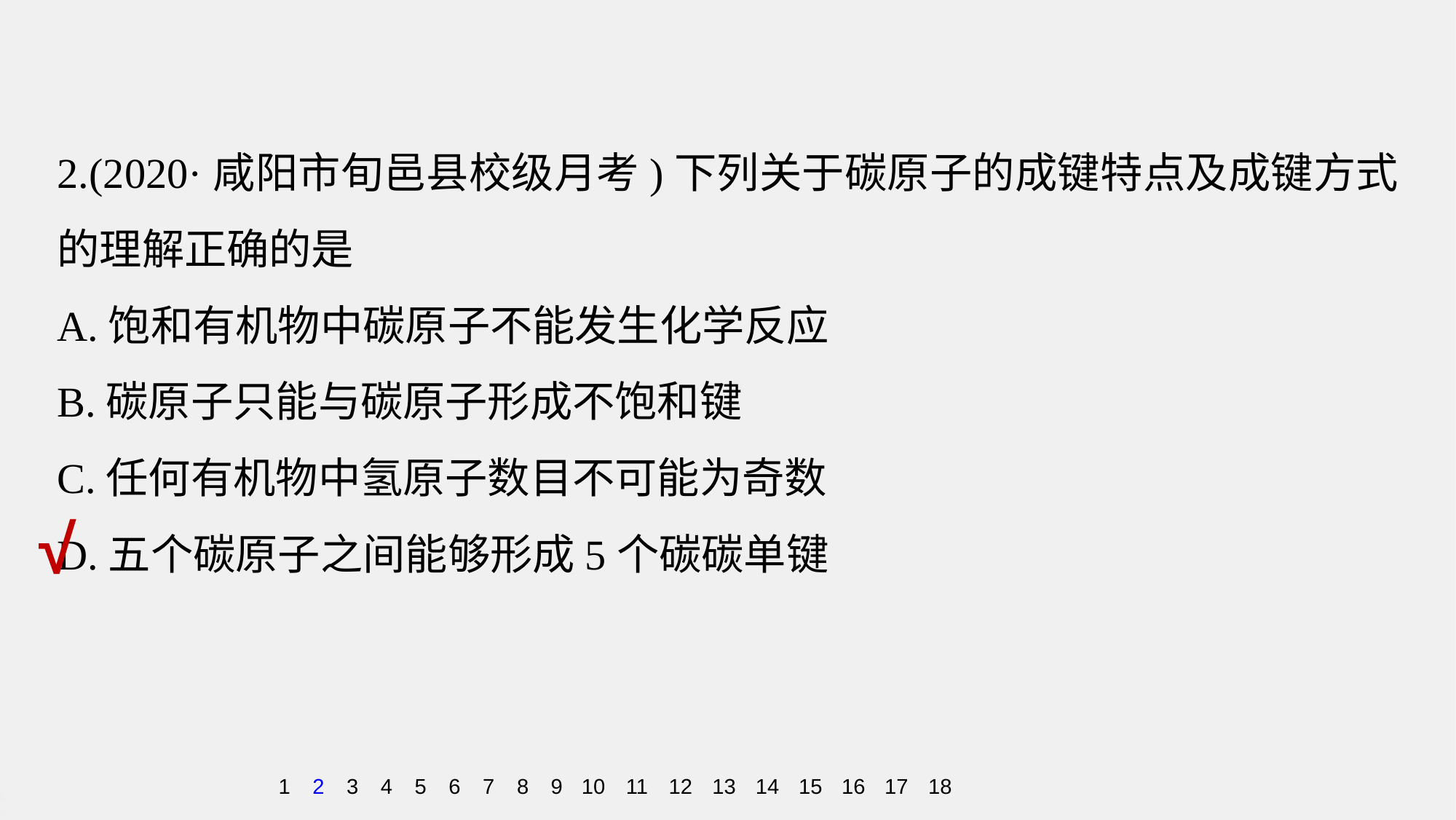

2.(2020·咸阳市旬邑县校级月考)下列关于碳原子的成键特点及成键方式的理解正确的是
A.饱和有机物中碳原子不能发生化学反应
B.碳原子只能与碳原子形成不饱和键
C.任何有机物中氢原子数目不可能为奇数
D.五个碳原子之间能够形成5个碳碳单键
√
1
2
3
4
5
6
7
8
9
10
11
12
13
14
15
16
17
18